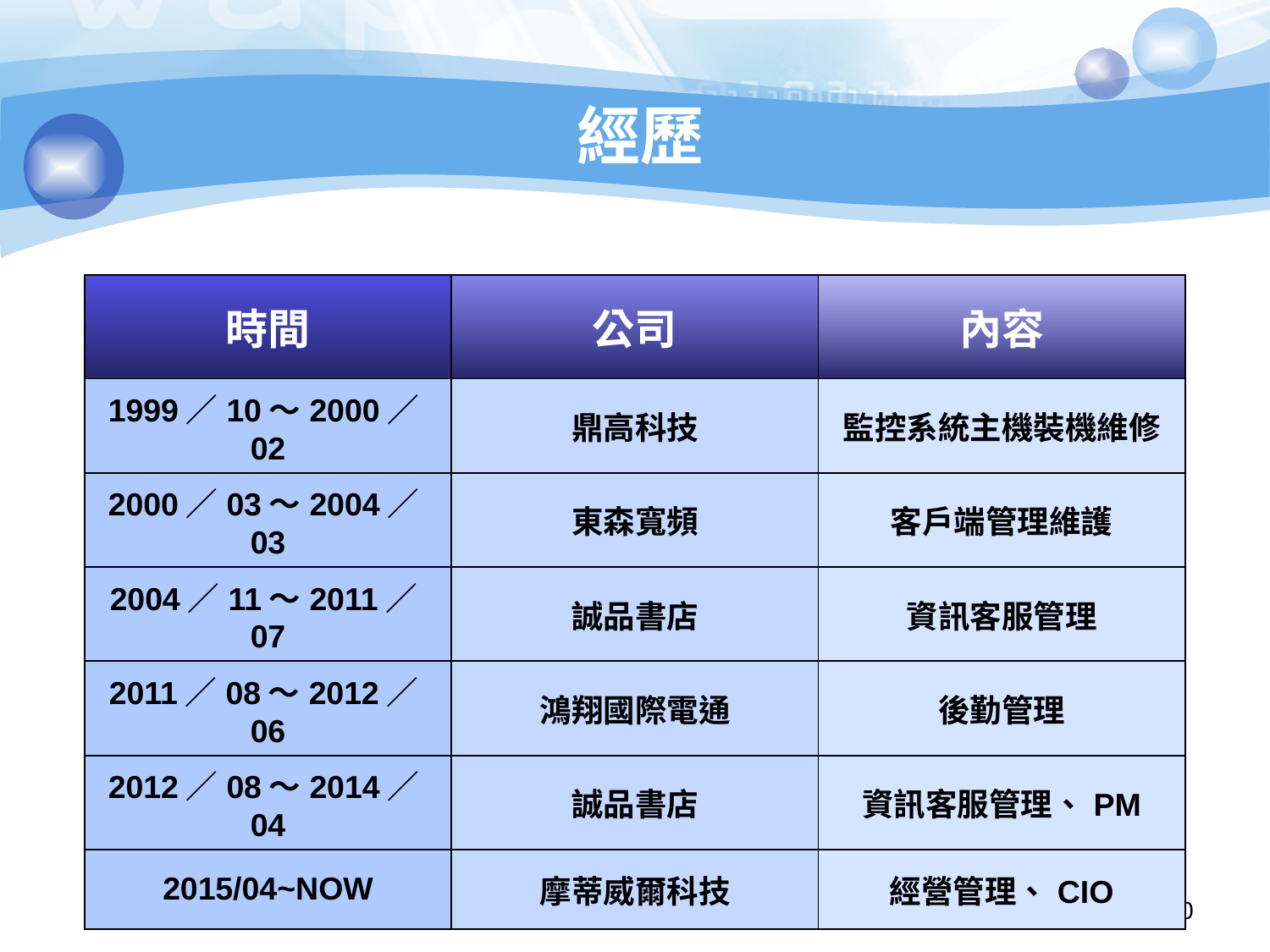

# 經歷
| 時間 | 公司 | 內容 |
| --- | --- | --- |
| 1999／10～2000／02 | 鼎高科技 | 監控系統主機裝機維修 |
| 2000／03～2004／03 | 東森寬頻 | 客戶端管理維護 |
| 2004／11～2011／07 | 誠品書店 | 資訊客服管理 |
| 2011／08～2012／06 | 鴻翔國際電通 | 後勤管理 |
| 2012／08～2014／04 | 誠品書店 | 資訊客服管理、PM |
| 2015/04~NOW | 摩蒂威爾科技 | 經營管理、CIO |
20